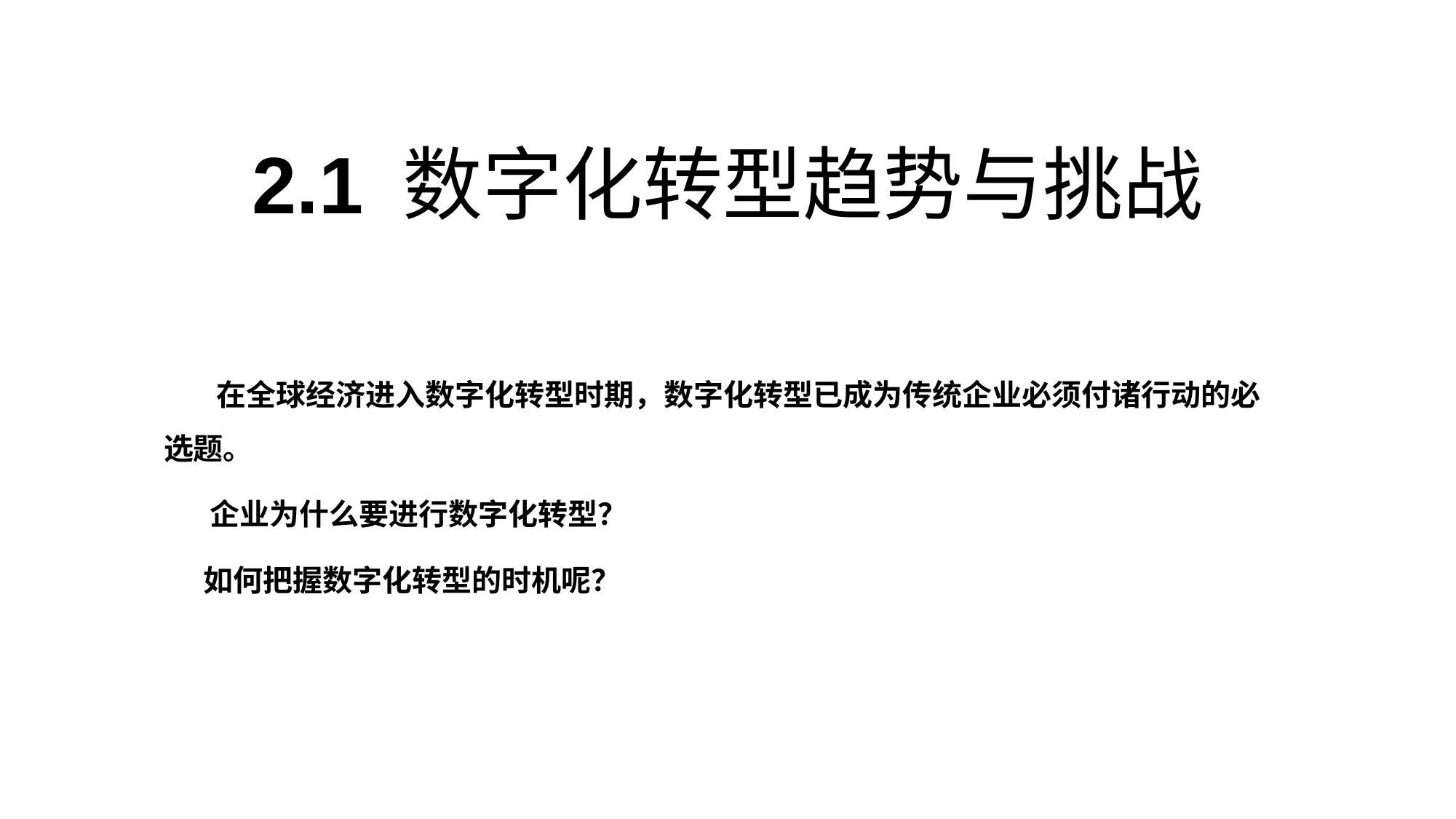

# 2.1 数字化转型趋势与挑战
       在全球经济进入数字化转型时期，数字化转型已成为传统企业必须付诸行动的必选题。
      企业为什么要进行数字化转型？
     如何把握数字化转型的时机呢？